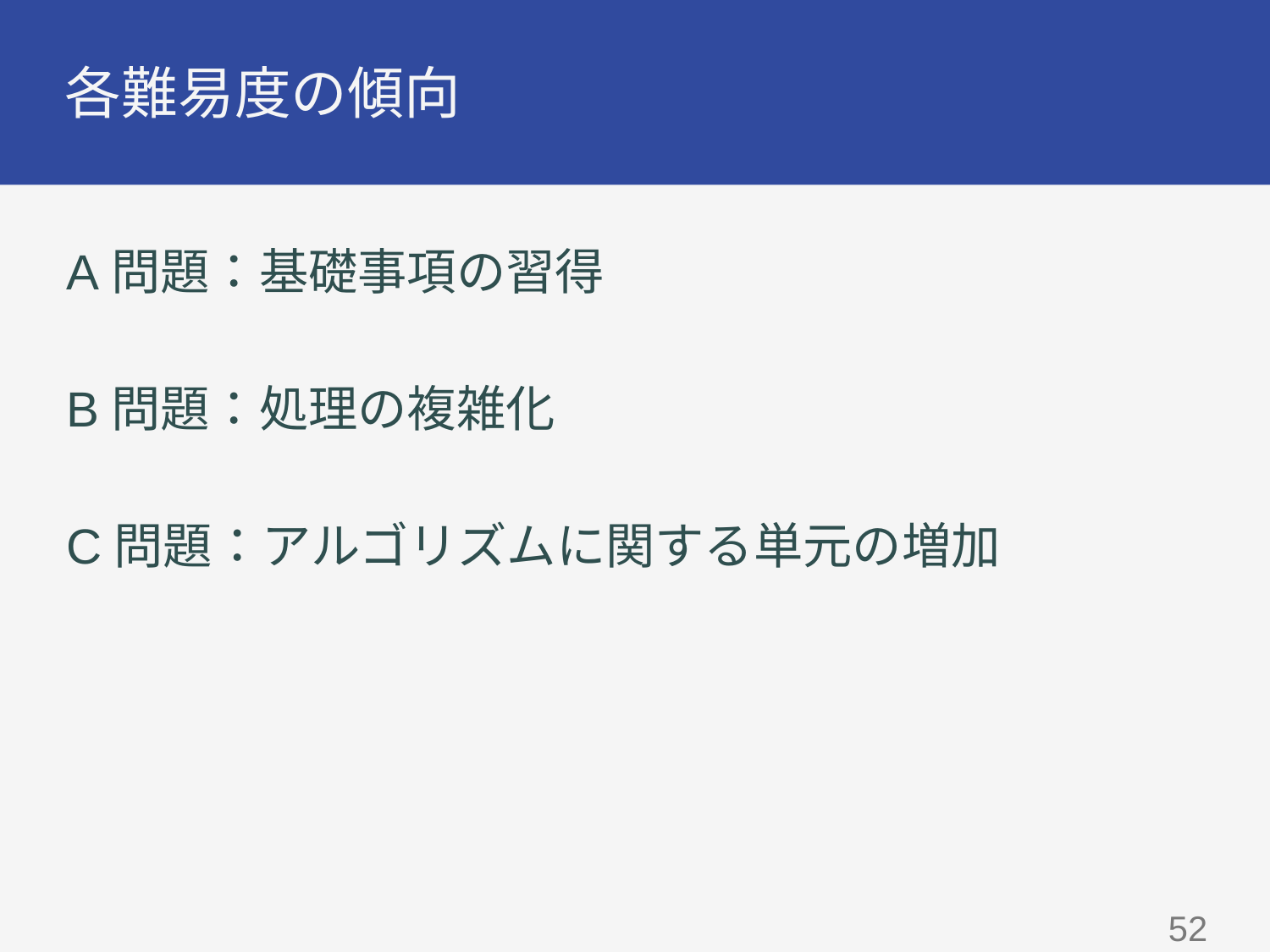

# 各難易度の傾向
A問題：基礎事項の習得

B問題：処理の複雑化

C問題：アルゴリズムに関する単元の増加
52